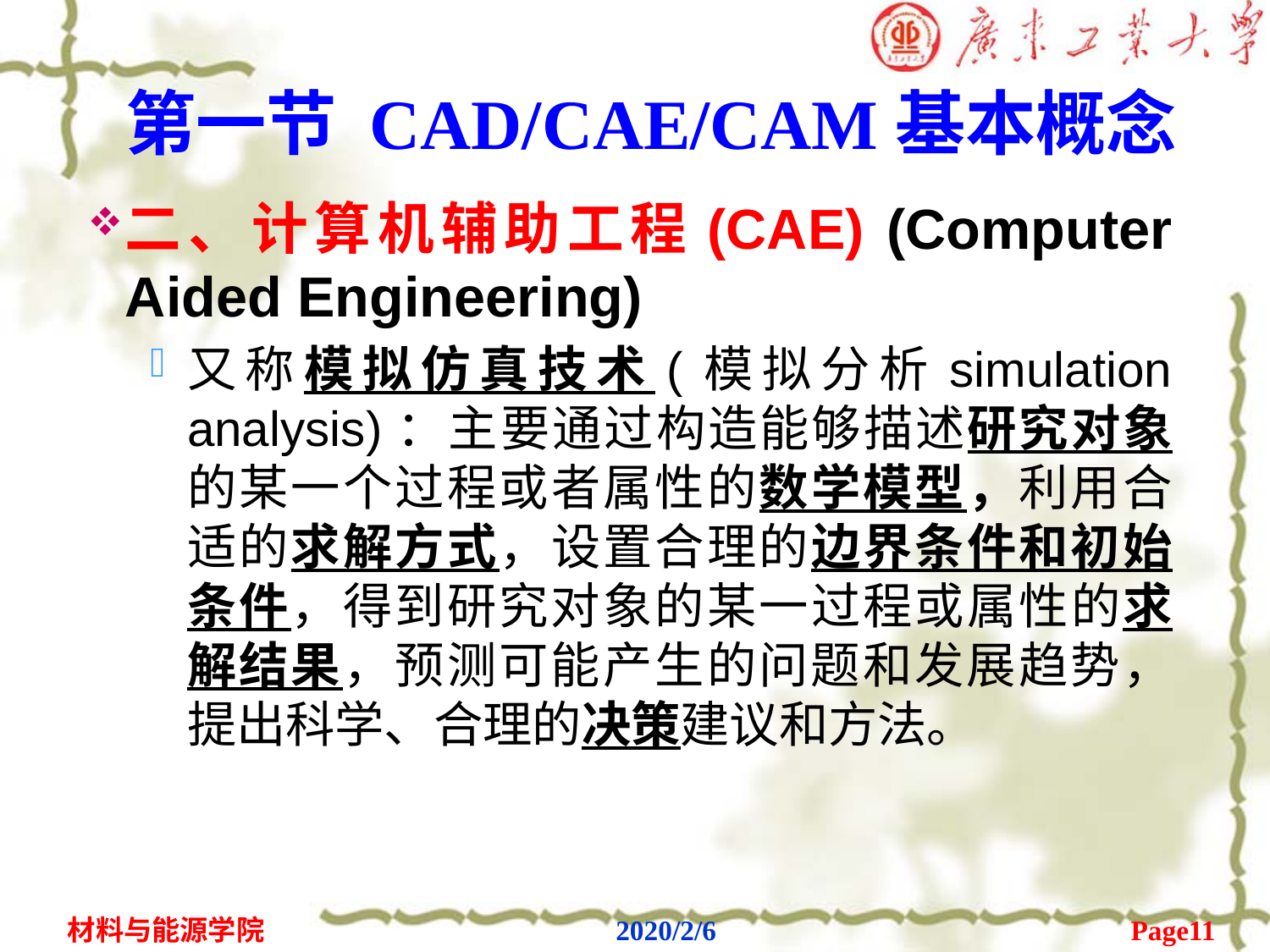

# 第一节 CAD/CAE/CAM基本概念
二、计算机辅助工程(CAE) (Computer Aided Engineering)
又称模拟仿真技术(模拟分析simulation analysis)：主要通过构造能够描述研究对象的某一个过程或者属性的数学模型，利用合适的求解方式，设置合理的边界条件和初始条件，得到研究对象的某一过程或属性的求解结果，预测可能产生的问题和发展趋势，提出科学、合理的决策建议和方法。
Page11
材料与能源学院
2020/2/6